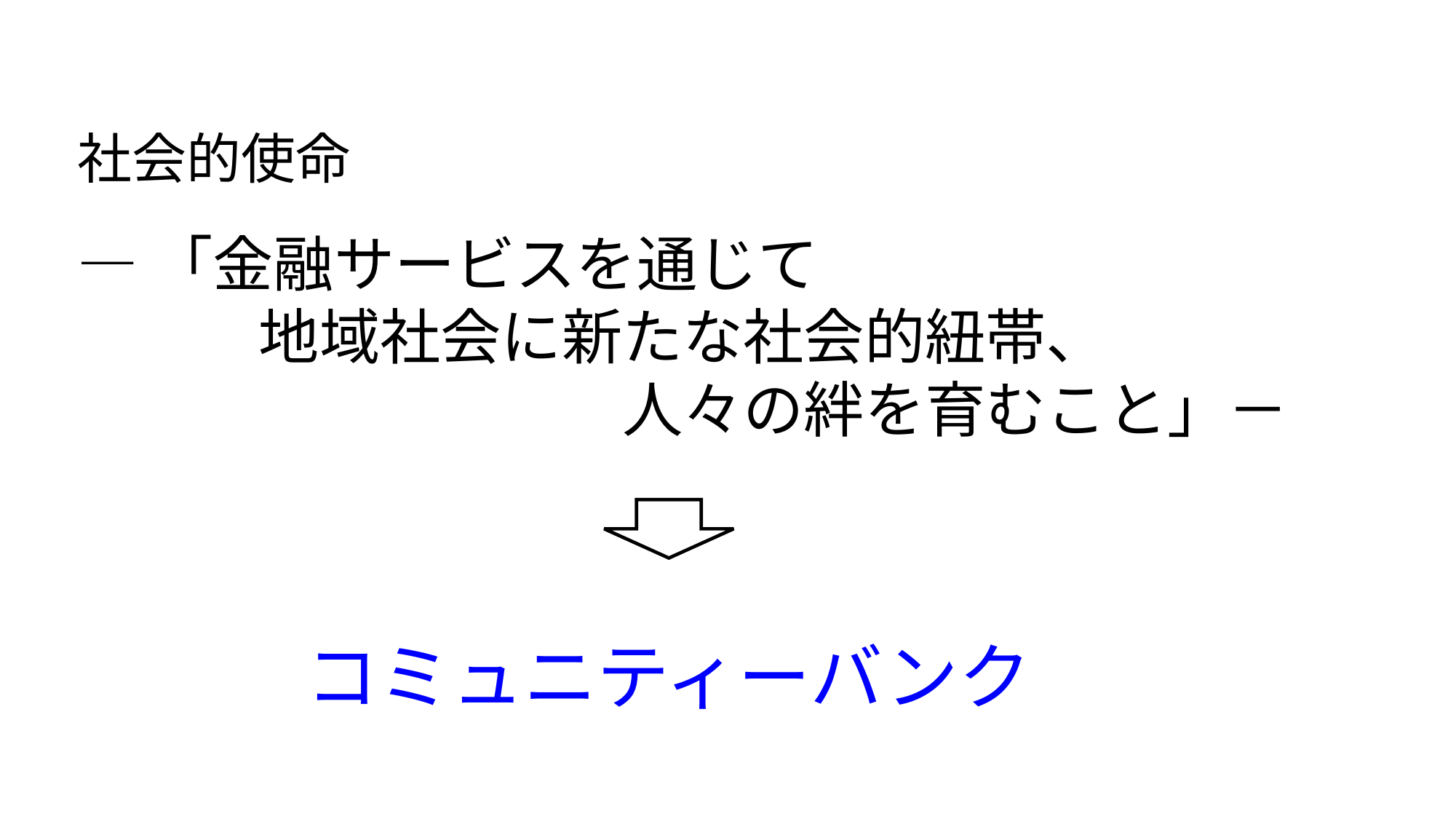

社会的使命
―「金融サービスを通じて
　　　地域社会に新たな社会的紐帯、
　　　　　　　　　人々の絆を育むこと」－

コミュニティーバンク